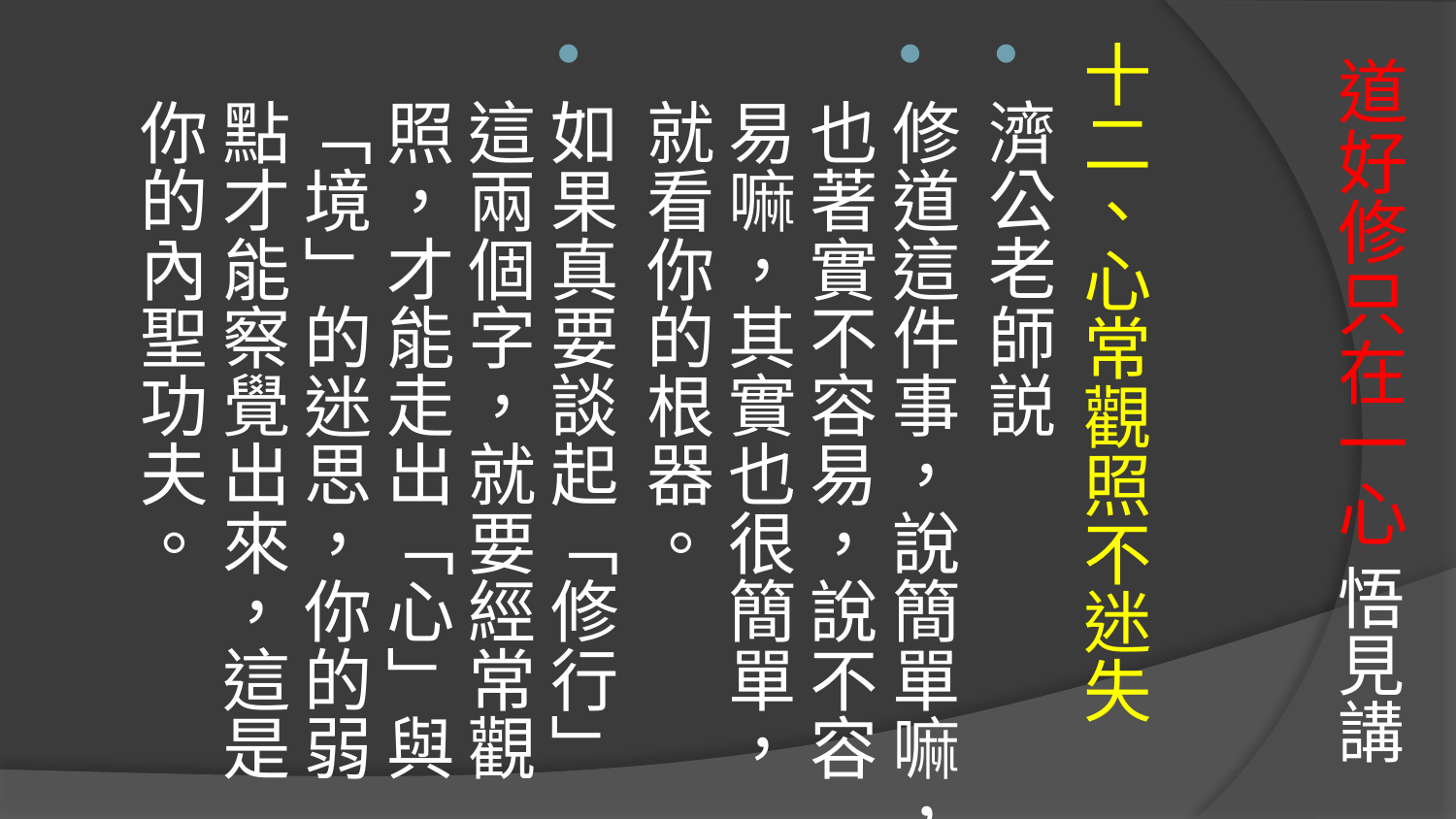

十二、心常觀照不迷失
濟公老師説
修道這件事，說簡單嘛，也著實不容易，說不容易嘛，其實也很簡單，就看你的根器。
如果真要談起「修行」這兩個字，就要經常觀照，才能走出「心」與「境」的迷思，你的弱點才能察覺出來，這是你的內聖功夫。

# 道好修只在一心 悟見講